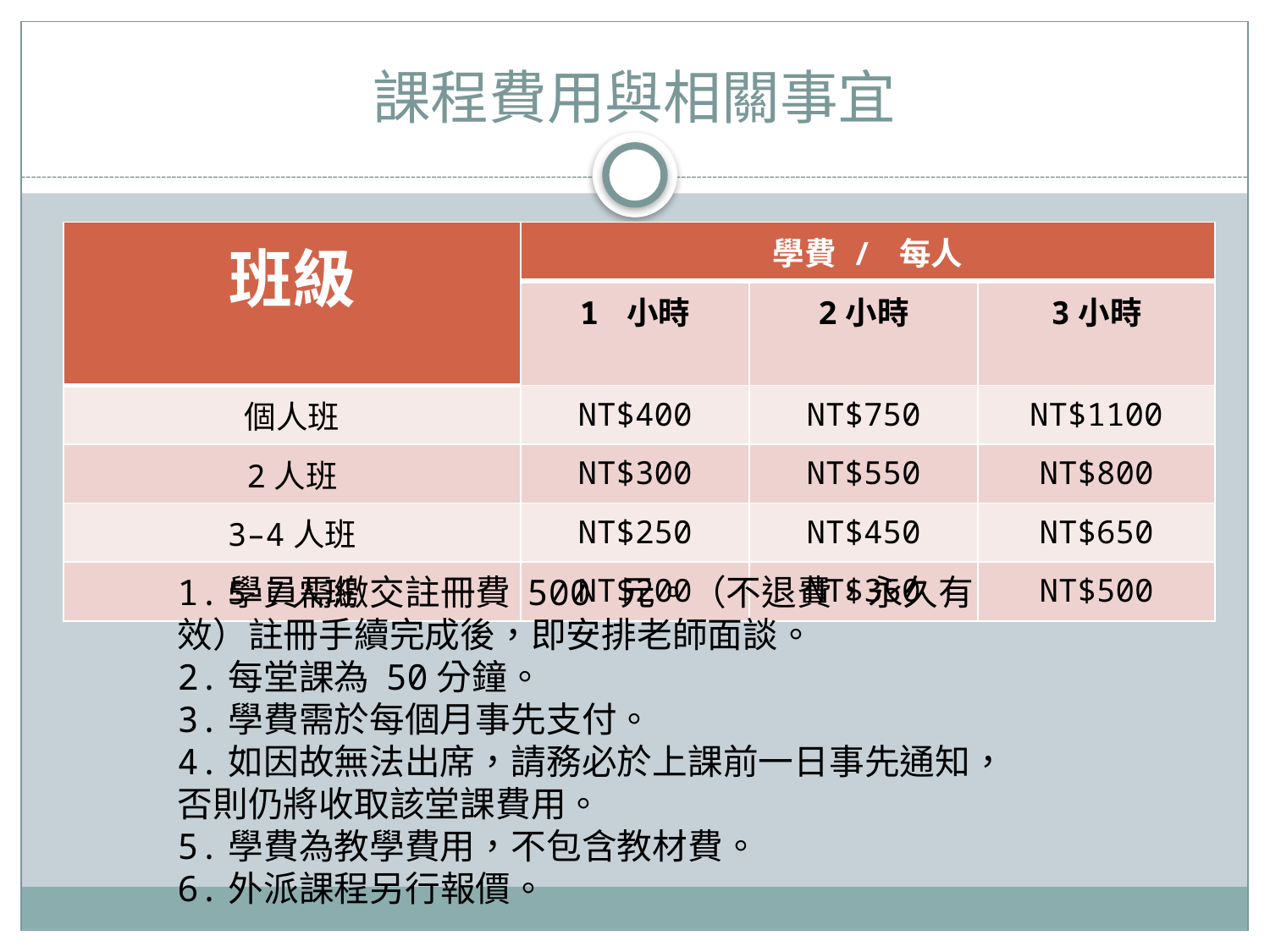

# 課程費用與相關事宜
| 班級 | 學費 / 每人 |  |  |
| --- | --- | --- | --- |
|  | 1 小時 | 2小時 | 3小時 |
| 個人班 | NT$400 | NT$750 | NT$1100 |
| 2人班 | NT$300 | NT$550 | NT$800 |
| 3–4人班 | NT$250 | NT$450 | NT$650 |
| 5-7人班 | NT$200 | NT$350 | NT$500 |

1.學員需繳交註冊費 500 元。（不退費，永久有效）註冊手續完成後，即安排老師面談。 
2.每堂課為 50分鐘。 
3.學費需於每個月事先支付。 
4.如因故無法出席，請務必於上課前一日事先通知，否則仍將收取該堂課費用。 
5.學費為教學費用，不包含教材費。 
6.外派課程另行報價。